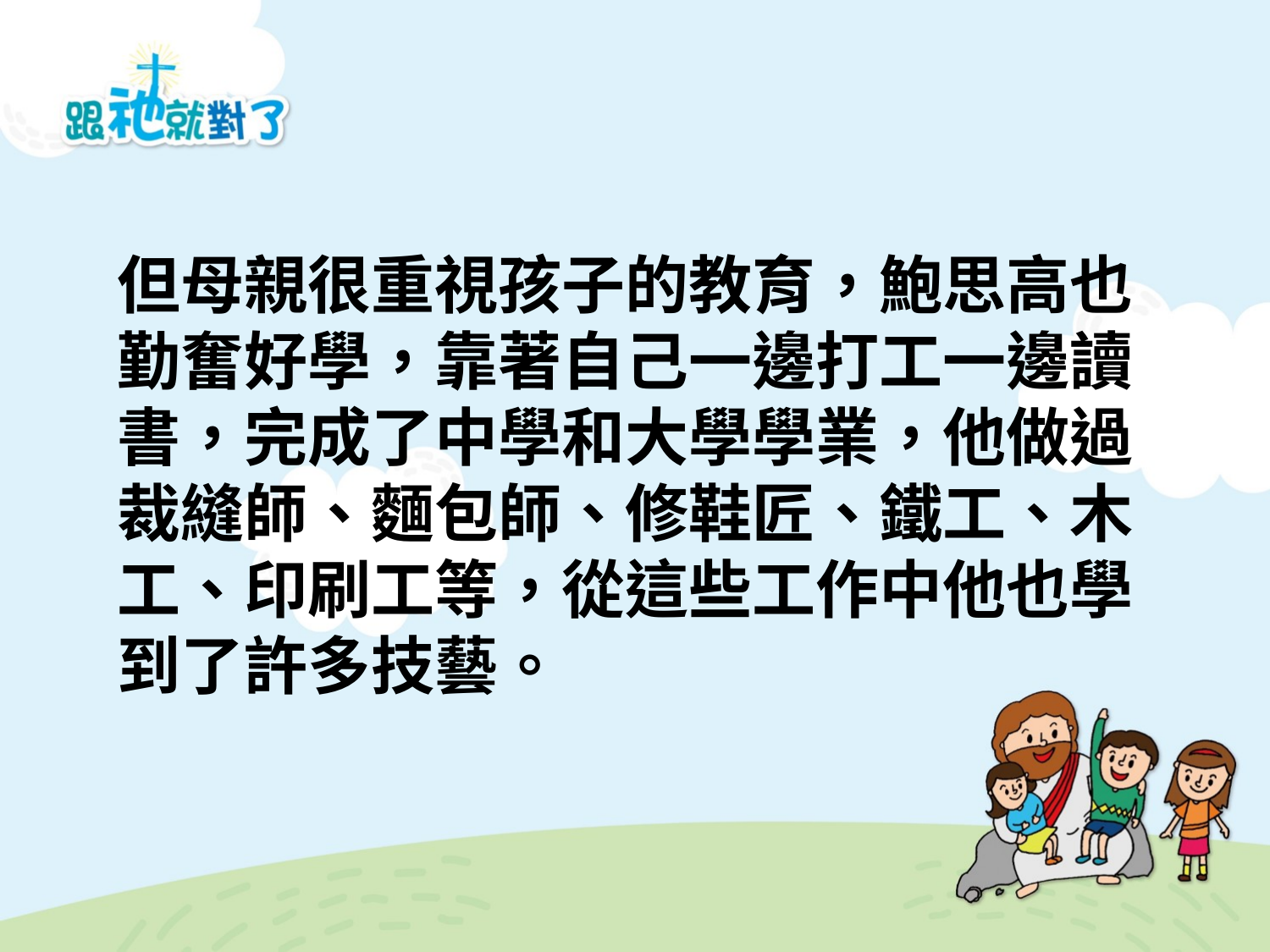

但母親很重視孩子的教育，鮑思高也勤奮好學，靠著自己一邊打工一邊讀書，完成了中學和大學學業，他做過裁縫師、麵包師、修鞋匠、鐵工、木工、印刷工等，從這些工作中他也學到了許多技藝。